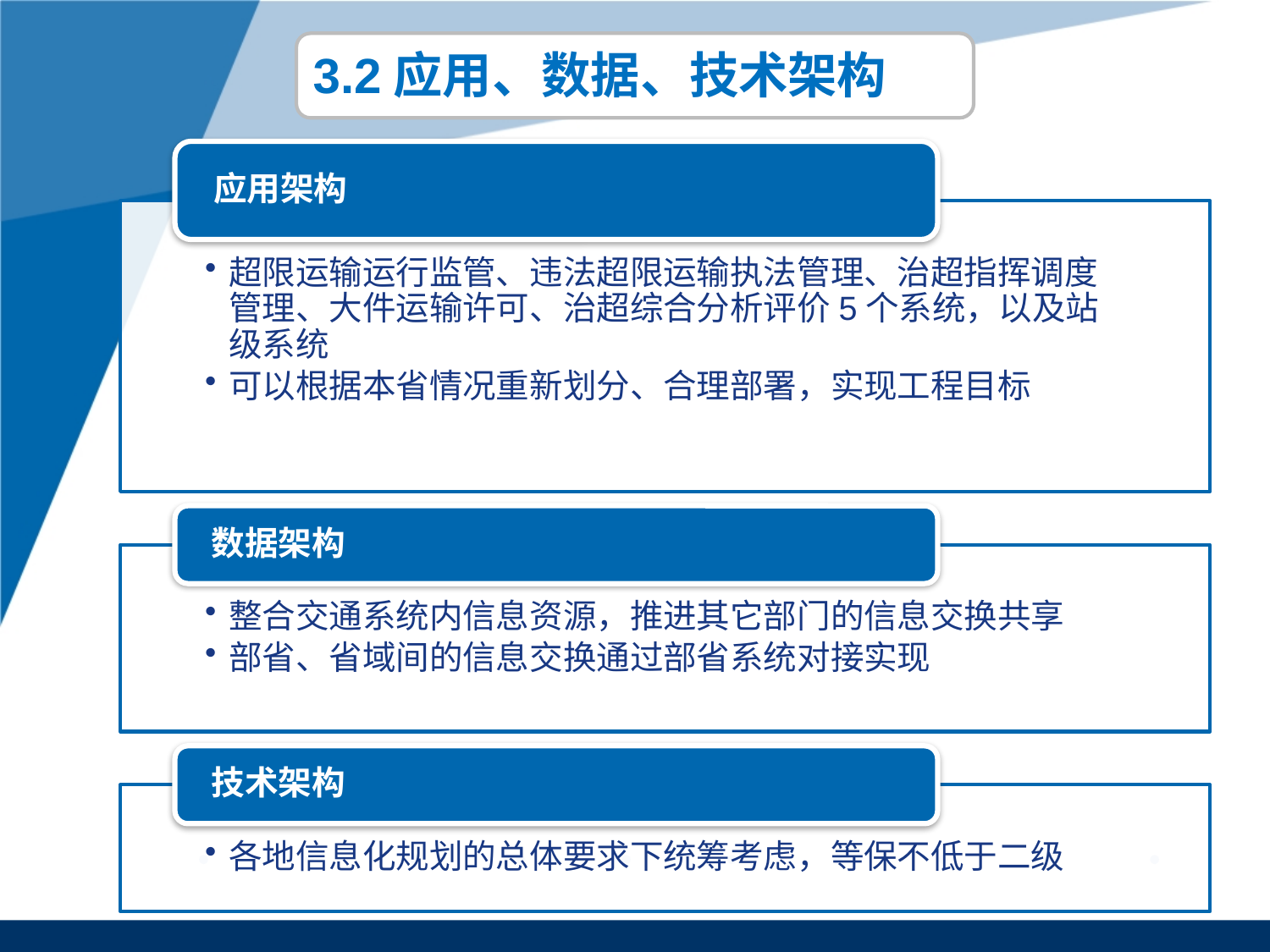

3.2应用、数据、技术架构
超限运输运行监管、违法超限运输执法管理、治超指挥调度管理、大件运输许可、治超综合分析评价5个系统，以及站级系统
可以根据本省情况重新划分、合理部署，实现工程目标
应用架构
整合交通系统内信息资源，推进其它部门的信息交换共享
部省、省域间的信息交换通过部省系统对接实现
数据架构
各地信息化规划的总体要求下统筹考虑，等保不低于二级
技术架构